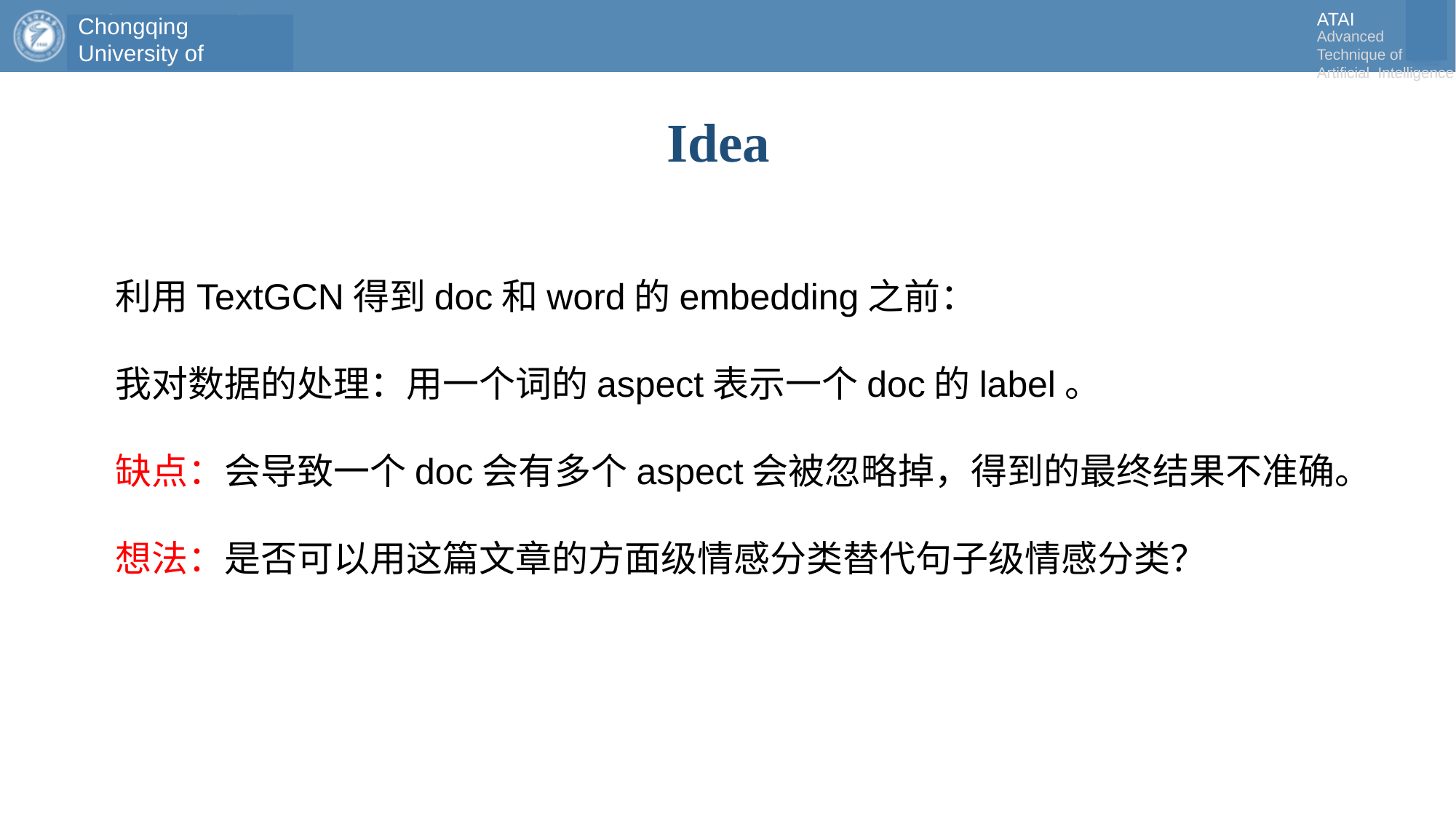

# Idea
利用TextGCN得到doc和word的embedding之前：

我对数据的处理：用一个词的aspect表示一个doc的label。

缺点：会导致一个doc会有多个aspect会被忽略掉，得到的最终结果不准确。

想法：是否可以用这篇文章的方面级情感分类替代句子级情感分类？